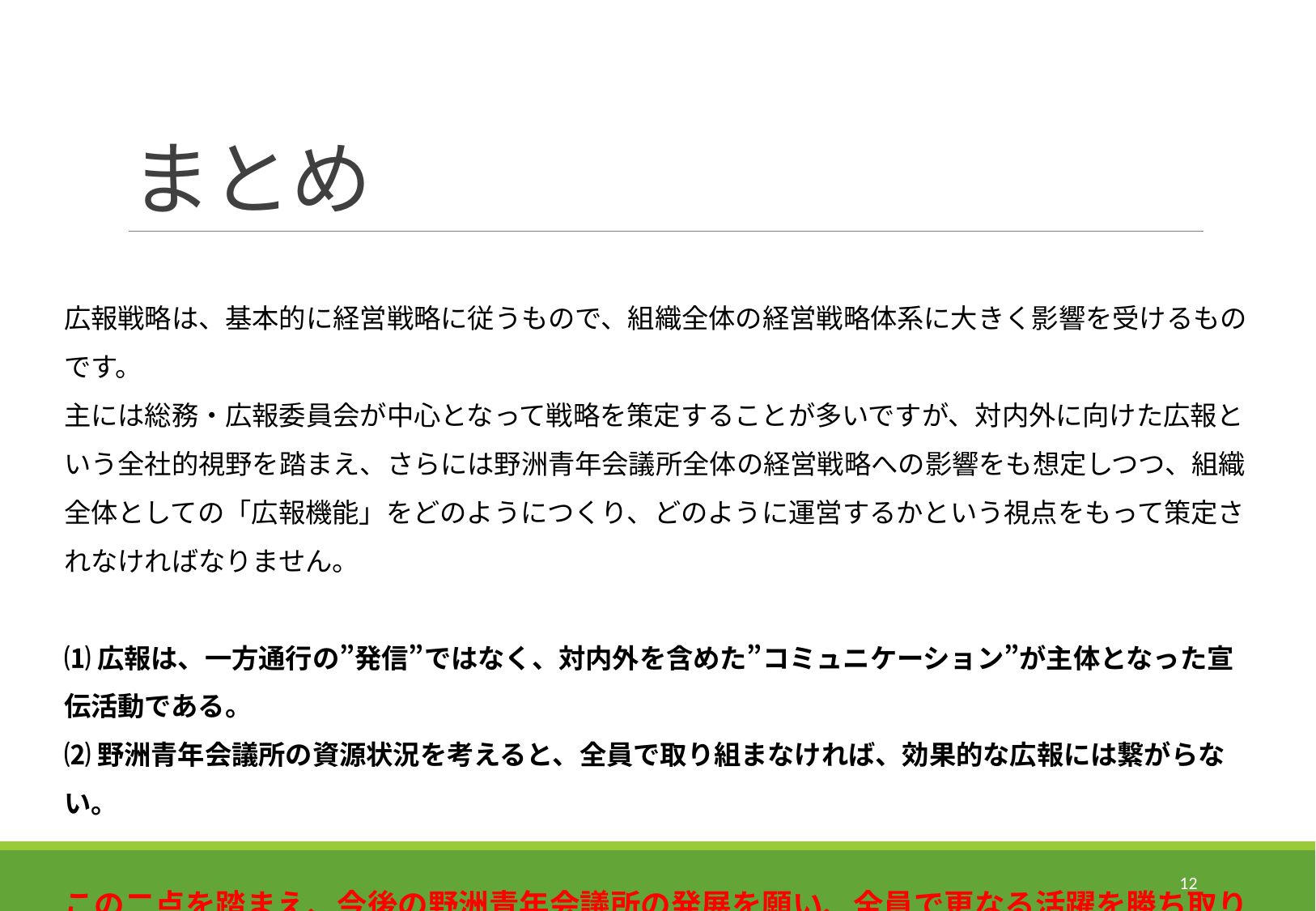

# まとめ
広報戦略は、基本的に経営戦略に従うもので、組織全体の経営戦略体系に大きく影響を受けるものです。
主には総務・広報委員会が中心となって戦略を策定することが多いですが、対内外に向けた広報という全社的視野を踏まえ、さらには野洲青年会議所全体の経営戦略への影響をも想定しつつ、組織全体としての「広報機能」をどのようにつくり、どのように運営するかという視点をもって策定されなければなりません。

⑴広報は、一方通行の”発信”ではなく、対内外を含めた”コミュニケーション”が主体となった宣伝活動である。
⑵野洲青年会議所の資源状況を考えると、全員で取り組まなければ、効果的な広報には繋がらない。

この二点を踏まえ、今後の野洲青年会議所の発展を願い、全員で更なる活躍を勝ち取りましょう。
12